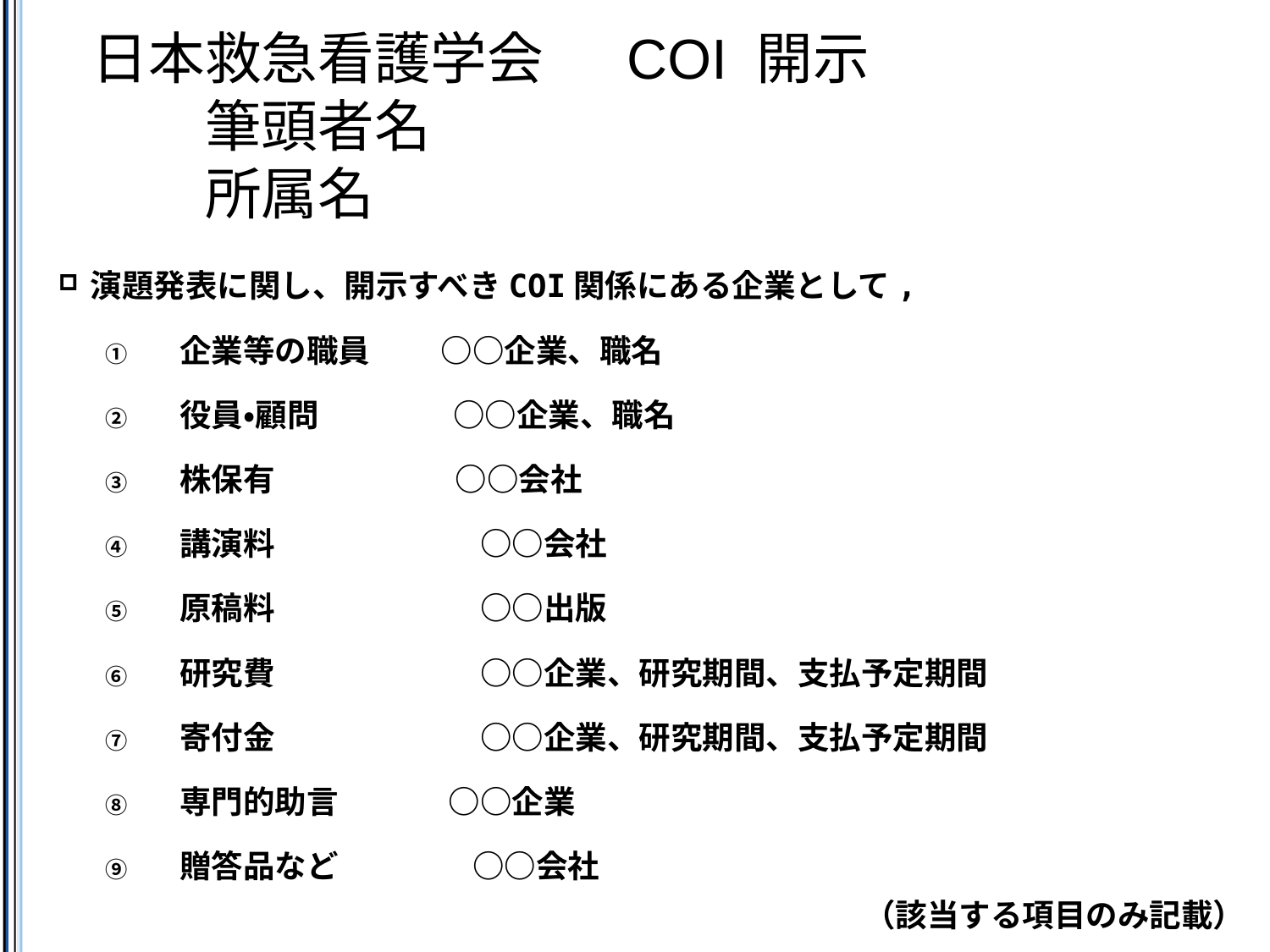

# 日本救急看護学会　 COI 開示 　　筆頭者名 　　所属名
演題発表に関し、開示すべきCOI関係にある企業として,
企業等の職員　 　○○企業、職名
役員・顧問　　　　 ○○企業、職名
株保有　　　　　   ○○会社
講演料　　　　　 　 ○○会社
原稿料　　　　　 　 ○○出版
研究費　　　　　　  ○○企業、研究期間、支払予定期間
寄付金 　　　　　　 ○○企業、研究期間、支払予定期間
専門的助言　　　  ○○企業
贈答品など　　　　 ○○会社

（該当する項目のみ記載）